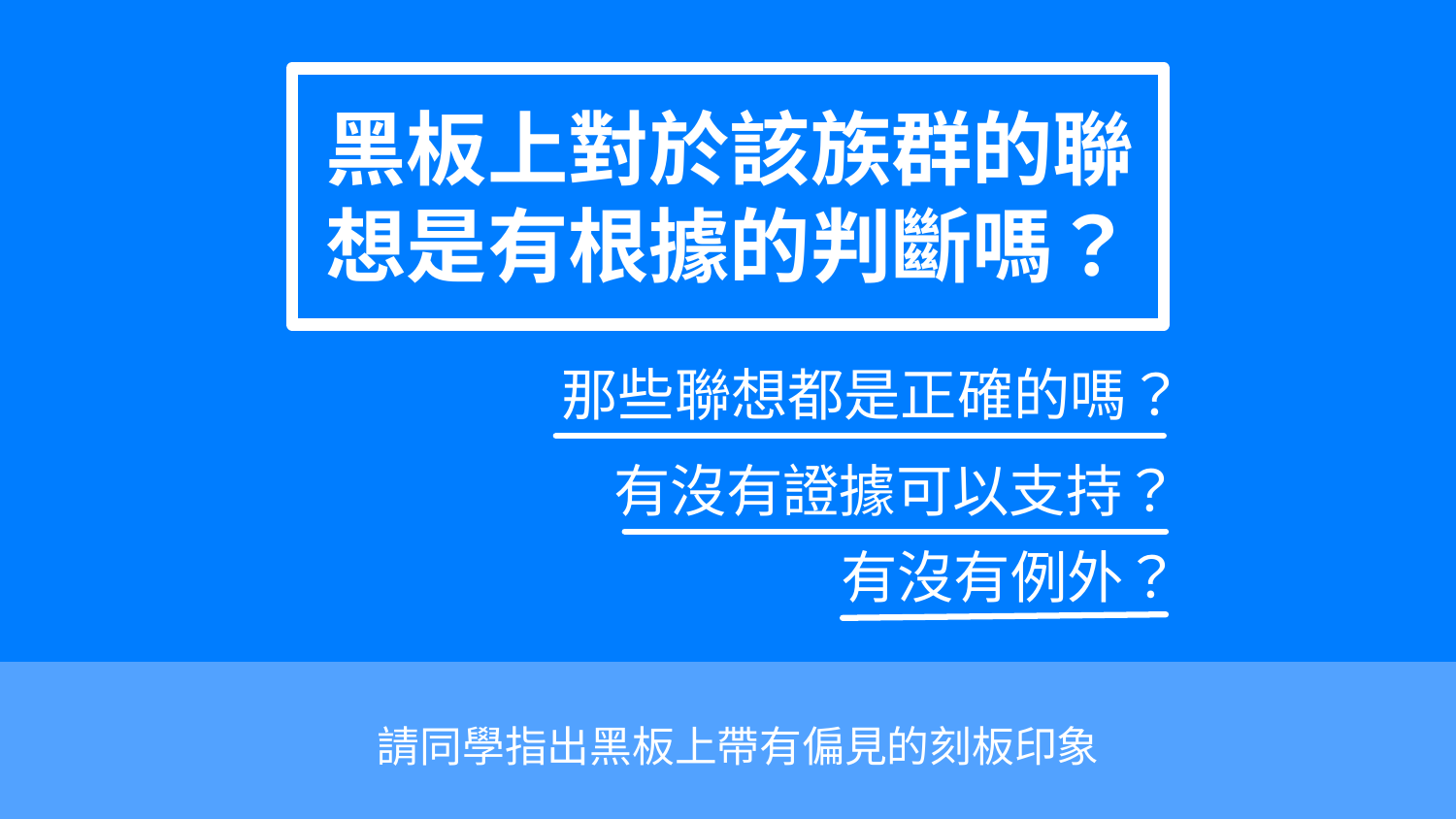

黑板上對於該族群的聯想是有根據的判斷嗎？
那些聯想都是正確的嗎？
有沒有證據可以支持？
有沒有例外？

請同學指出黑板上帶有偏見的刻板印象